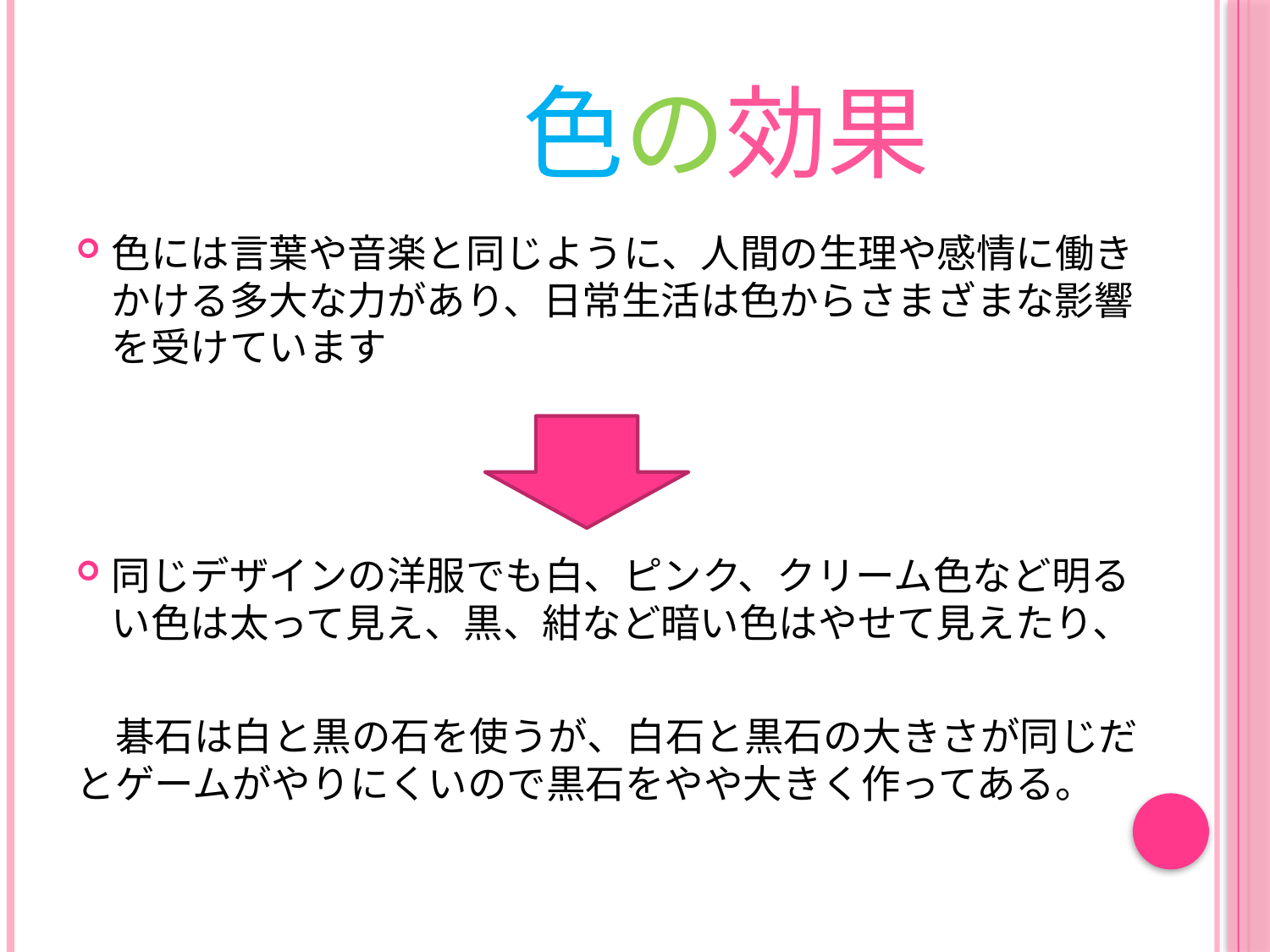

# 色の効果
色には言葉や音楽と同じように、人間の生理や感情に働きかける多大な力があり、日常生活は色からさまざまな影響を受けています

同じデザインの洋服でも白、ピンク、クリーム色など明るい色は太って見え、黒、紺など暗い色はやせて見えたり、

　碁石は白と黒の石を使うが、白石と黒石の大きさが同じだとゲームがやりにくいので黒石をやや大きく作ってある。